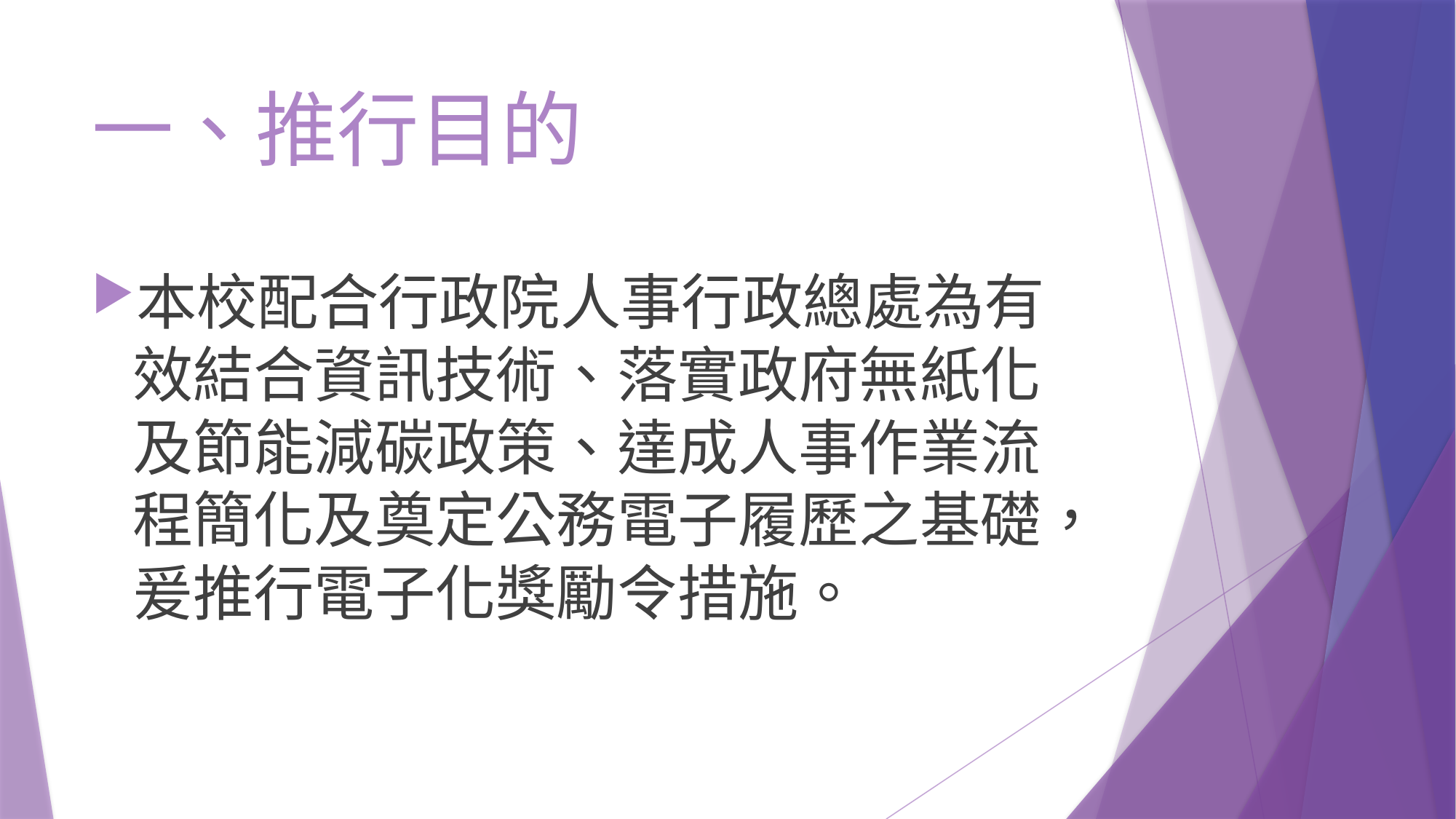

# 一、推行目的
本校配合行政院人事行政總處為有效結合資訊技術、落實政府無紙化及節能減碳政策、達成人事作業流程簡化及奠定公務電子履歷之基礎，爰推行電子化獎勵令措施。